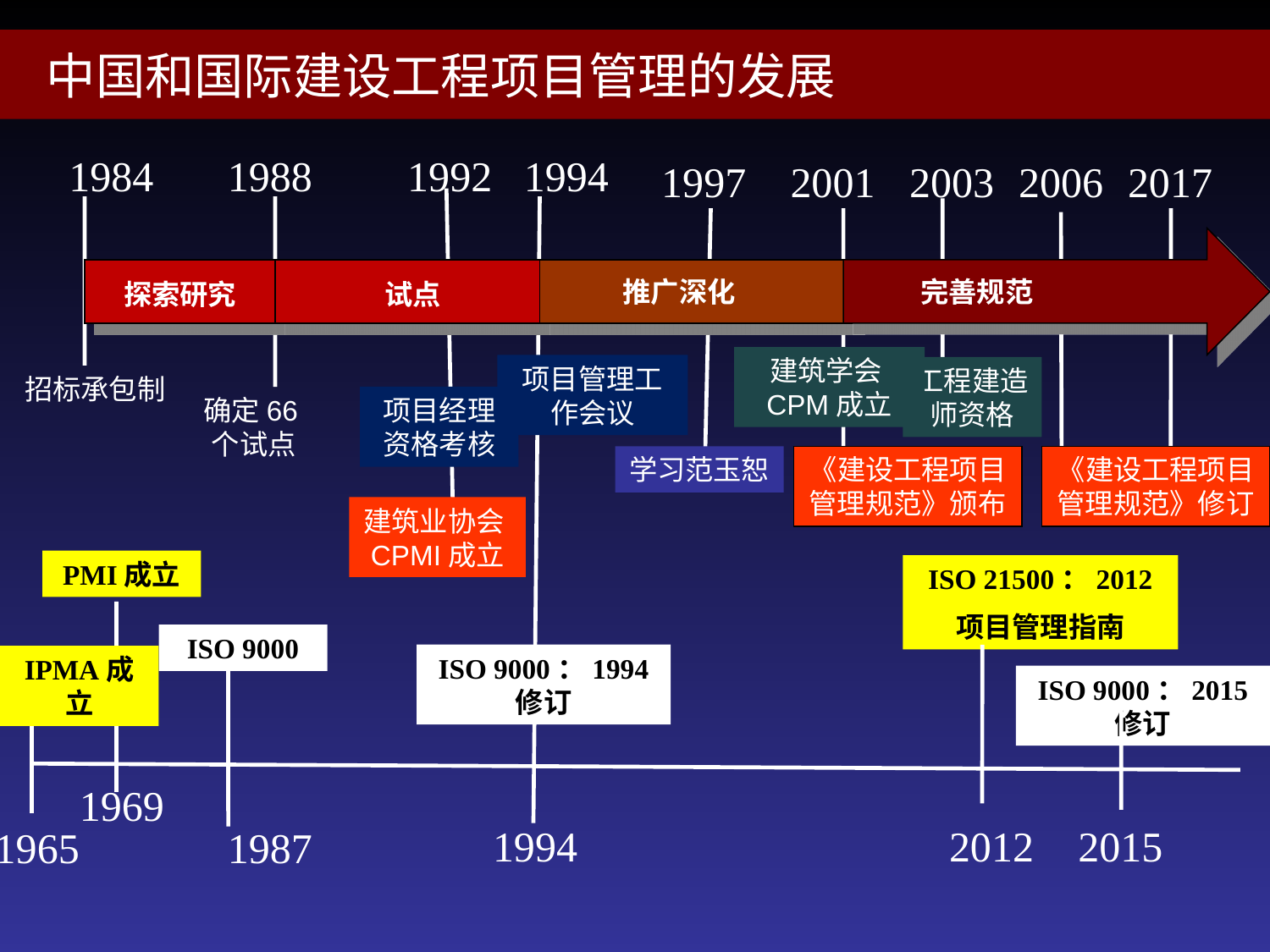

# 中国和国际建设工程项目管理的发展
1984
1988
1992
1994
1997
2001
2003
2006
2017

推广深化
完善规范
探索研究
试点
建筑学会CPM成立
项目管理工作会议
工程建造师资格
招标承包制
确定66个试点
项目经理资格考核
学习范玉恕
《建设工程项目管理规范》颁布
《建设工程项目管理规范》修订
建筑业协会CPMI成立
PMI成立
ISO 21500：2012
项目管理指南

ISO 9000

ISO 9000：1994
修订
IPMA成立

ISO 9000：2015
修订

1969
1994
2012
2015
1965
1987